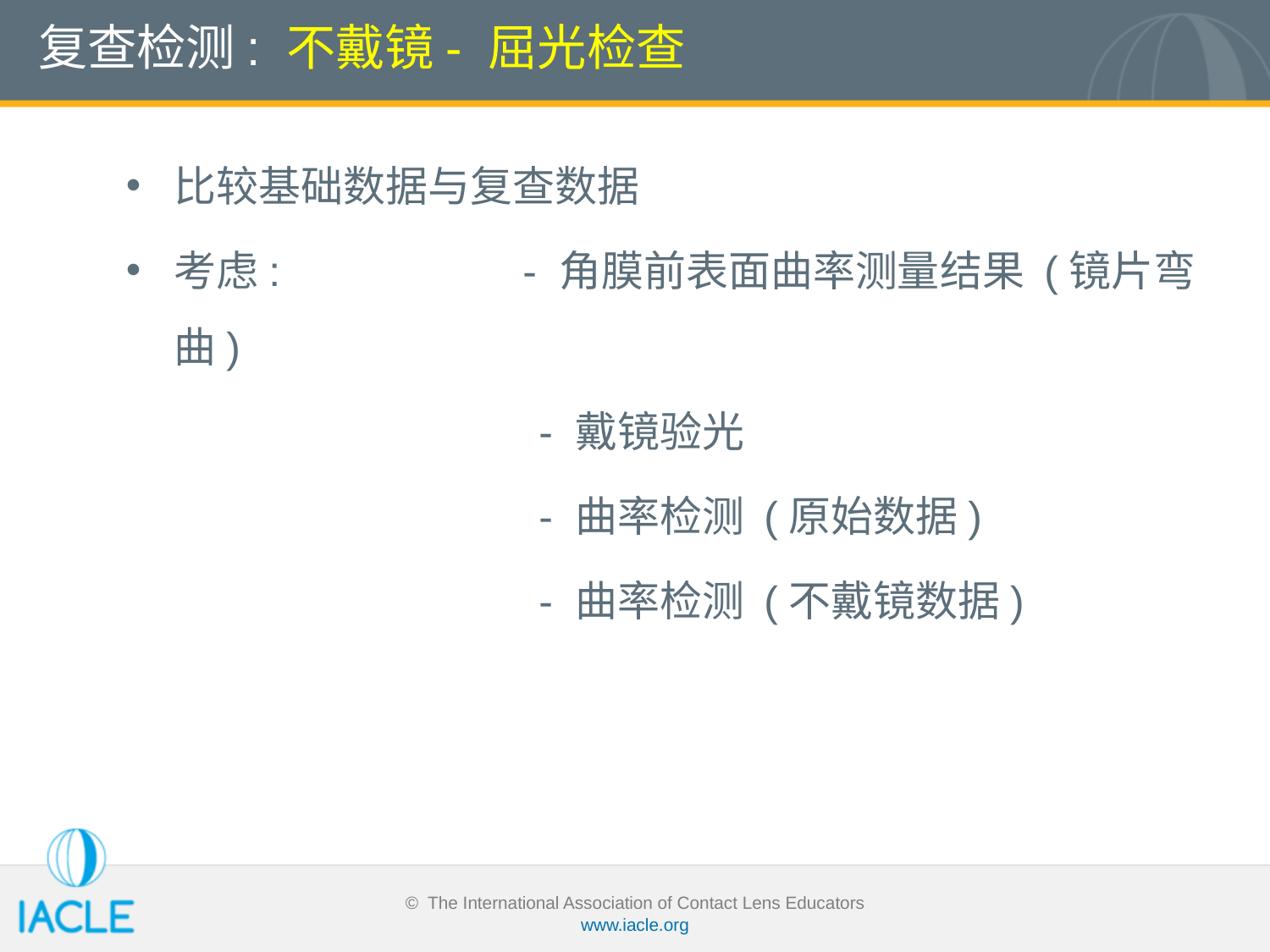

# 复查检测: 不戴镜- 屈光检查
比较基础数据与复查数据
考虑:	- 角膜前表面曲率测量结果 (镜片弯曲)
		- 戴镜验光
		- 曲率检测 (原始数据)
		- 曲率检测 (不戴镜数据)